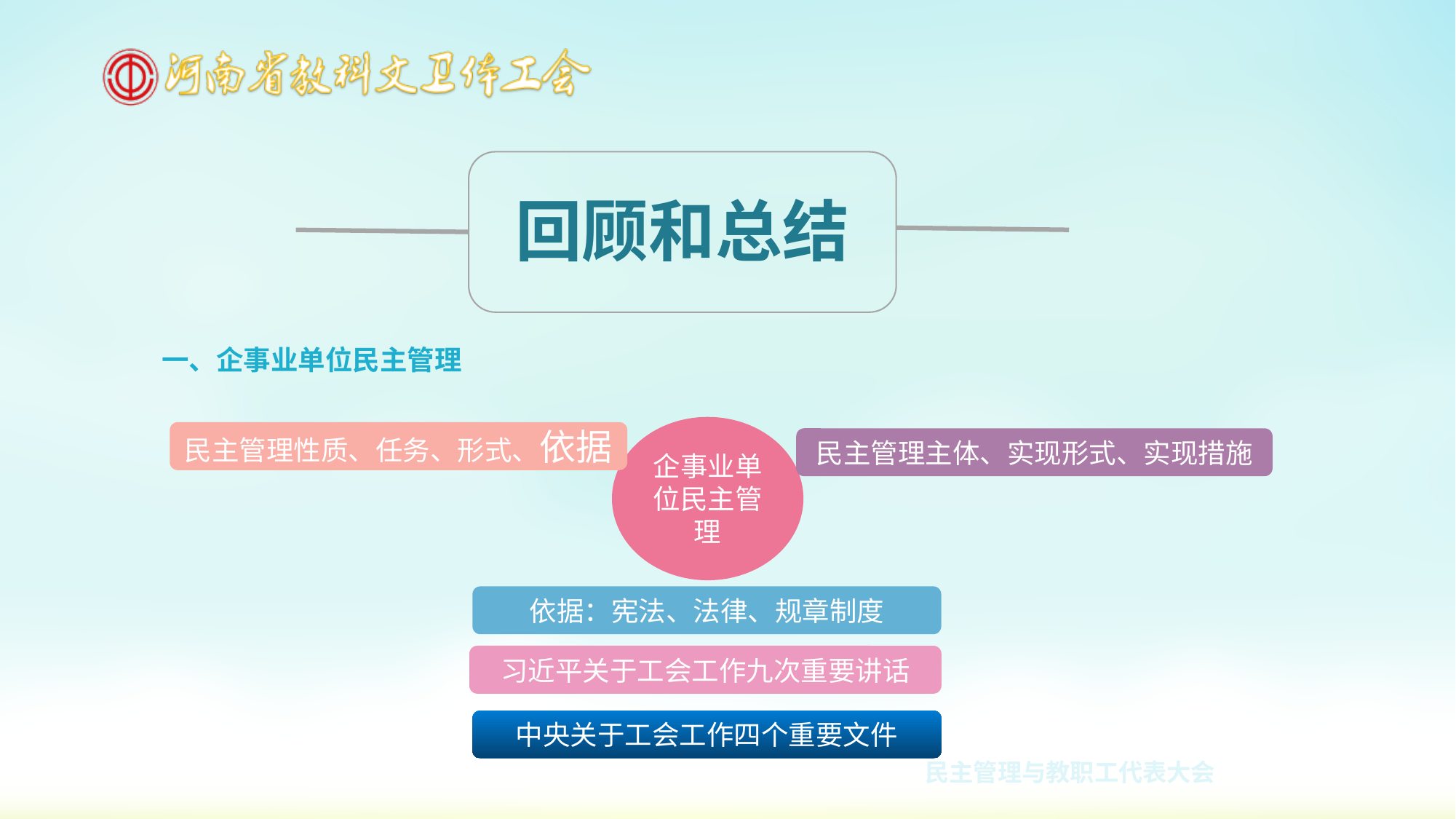

回顾和总结
一、企事业单位民主管理
企事业单位民主管理
民主管理性质、任务、形式、依据
民主管理主体、实现形式、实现措施
依据：宪法、法律、规章制度
习近平关于工会工作九次重要讲话
中央关于工会工作四个重要文件